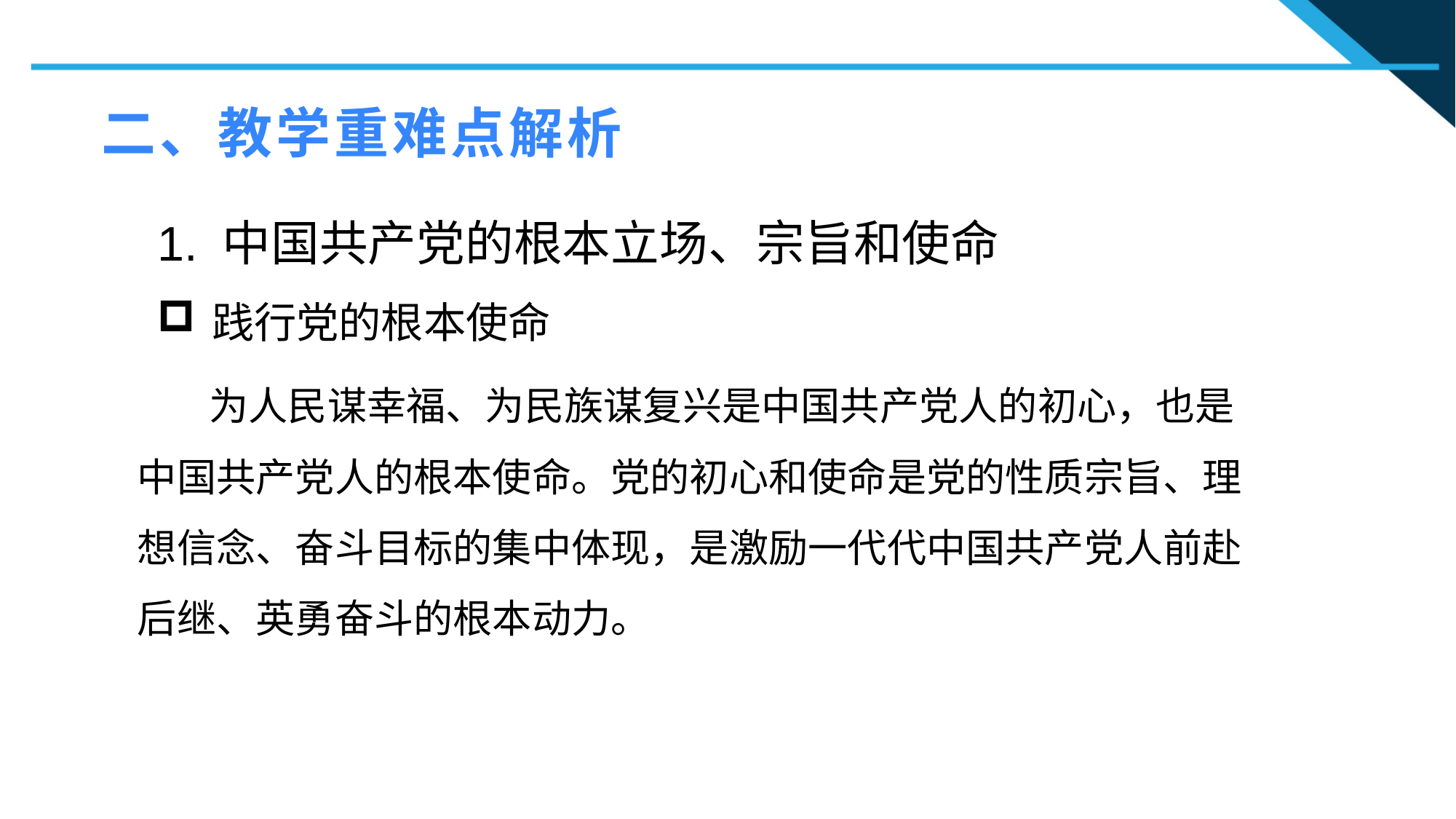

二、教学重难点解析
1. 中国共产党的根本立场、宗旨和使命
践行党的根本使命

1
       为人民谋幸福、为民族谋复兴是中国共产党人的初心，也是中国共产党人的根本使命。党的初心和使命是党的性质宗旨、理想信念、奋斗目标的集中体现，是激励一代代中国共产党人前赴后继、英勇奋斗的根本动力。
2
2
n